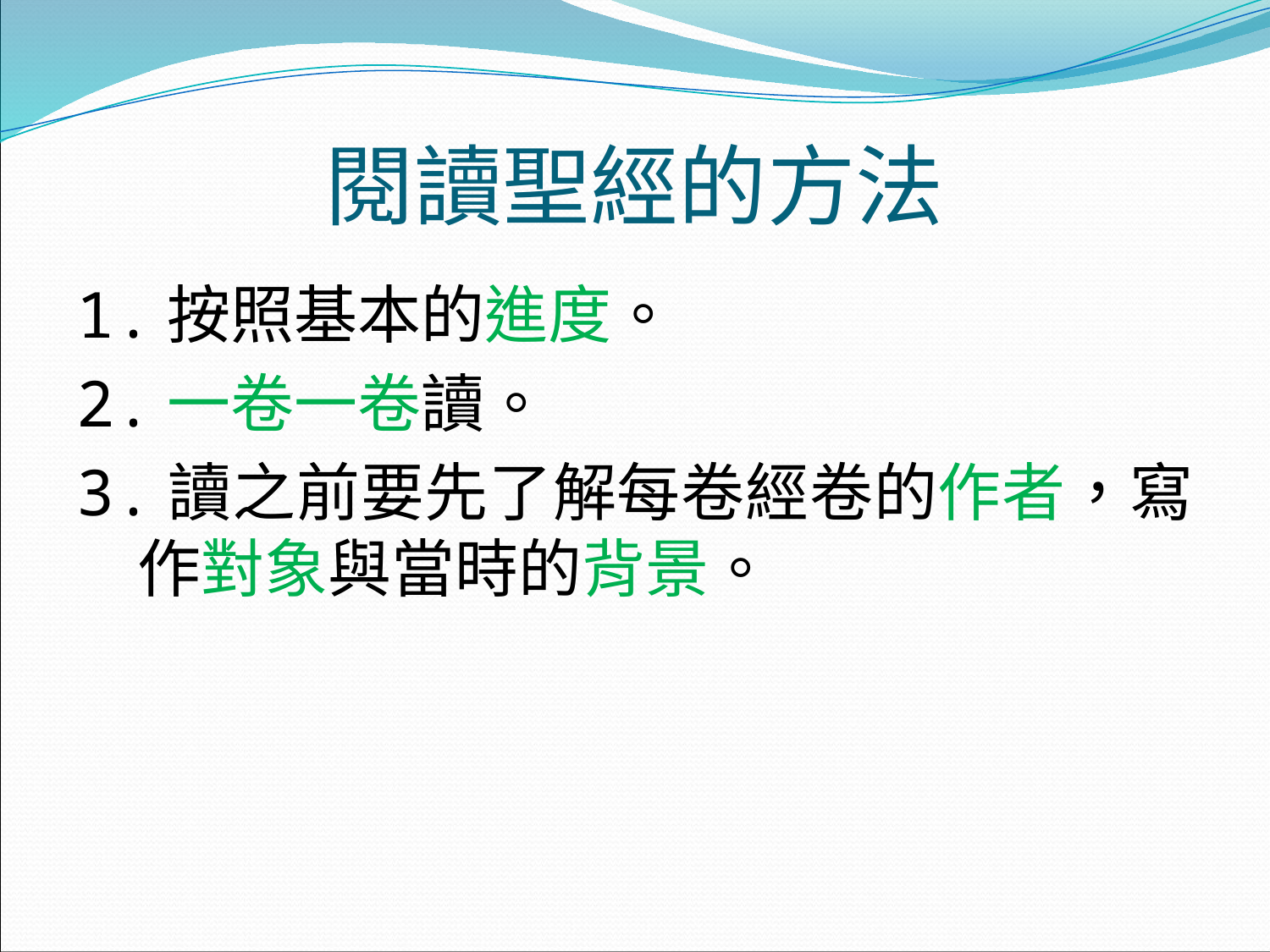

# 閱讀聖經的方法
1.按照基本的進度。
2.一卷一卷讀。
3.讀之前要先了解每卷經卷的作者，寫作對象與當時的背景。